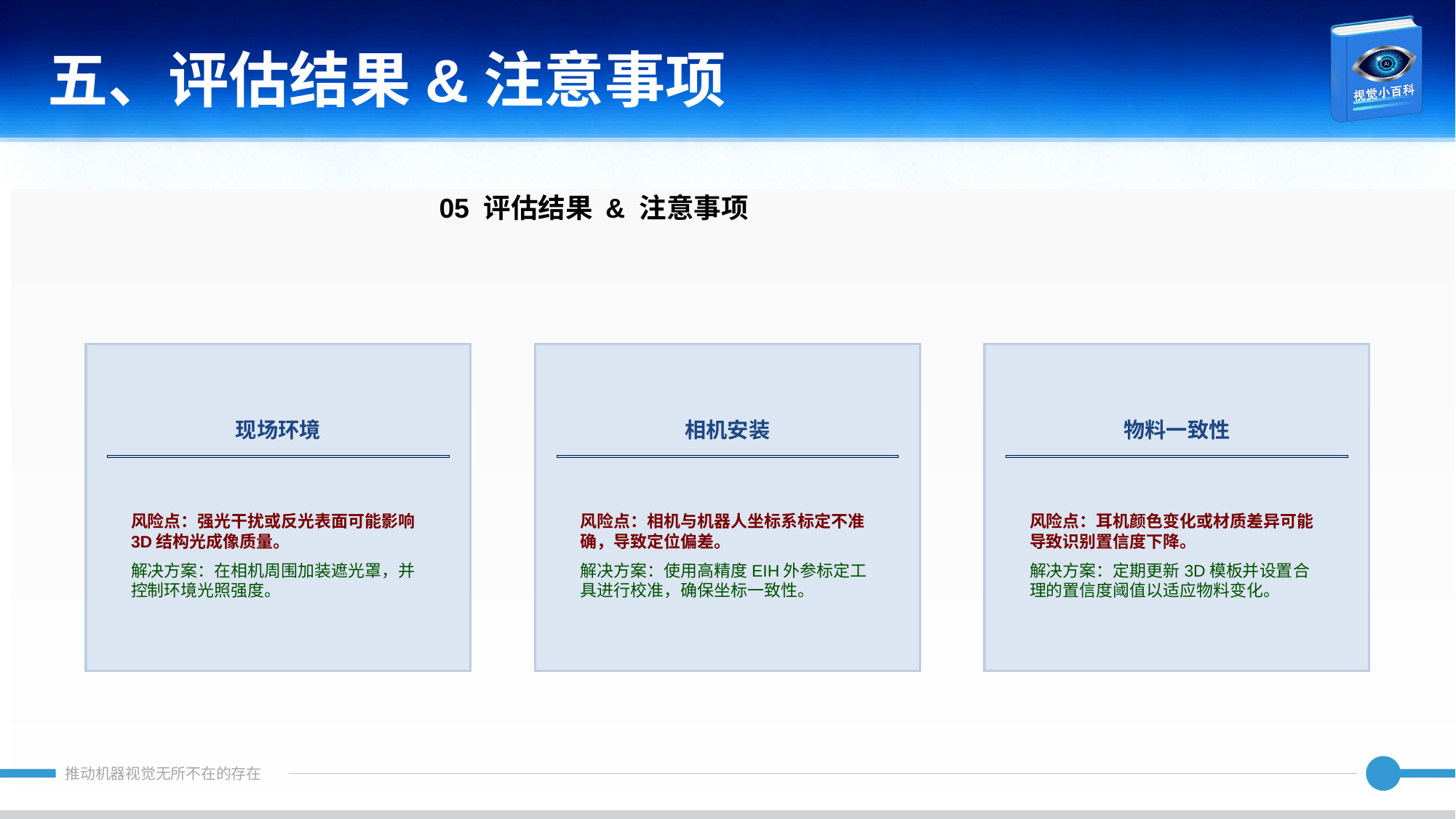

五、评估结果&注意事项

05 评估结果 & 注意事项

现场环境

相机安装

物料一致性

风险点：强光干扰或反光表面可能影响3D结构光成像质量。
解决方案：在相机周围加装遮光罩，并控制环境光照强度。

风险点：相机与机器人坐标系标定不准确，导致定位偏差。
解决方案：使用高精度EIH外参标定工具进行校准，确保坐标一致性。

风险点：耳机颜色变化或材质差异可能导致识别置信度下降。
解决方案：定期更新3D模板并设置合理的置信度阈值以适应物料变化。
10